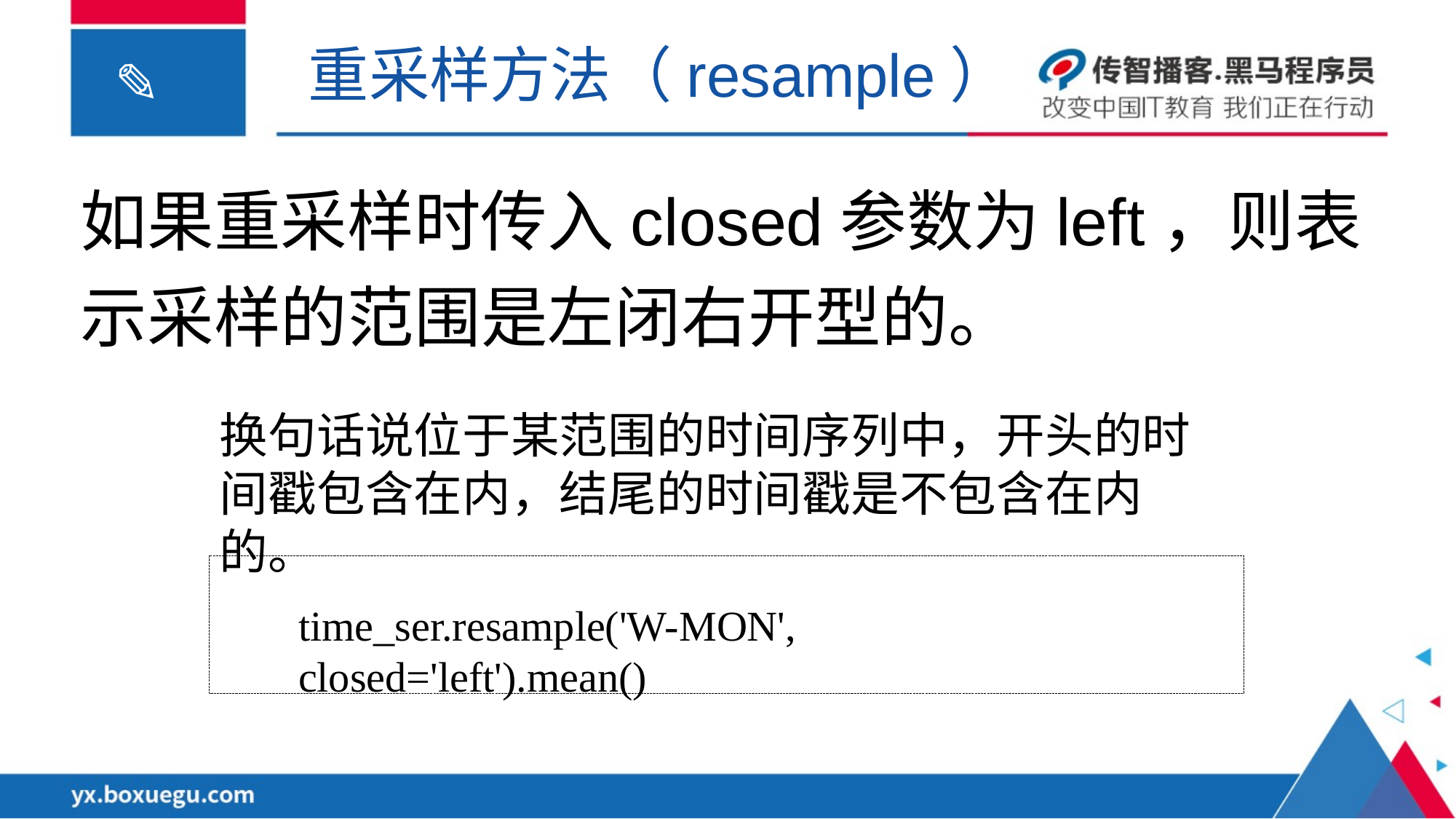

重采样方法（resample）
如果重采样时传入closed参数为left，则表示采样的范围是左闭右开型的。
换句话说位于某范围的时间序列中，开头的时间戳包含在内，结尾的时间戳是不包含在内的。

time_ser.resample('W-MON', closed='left').mean()